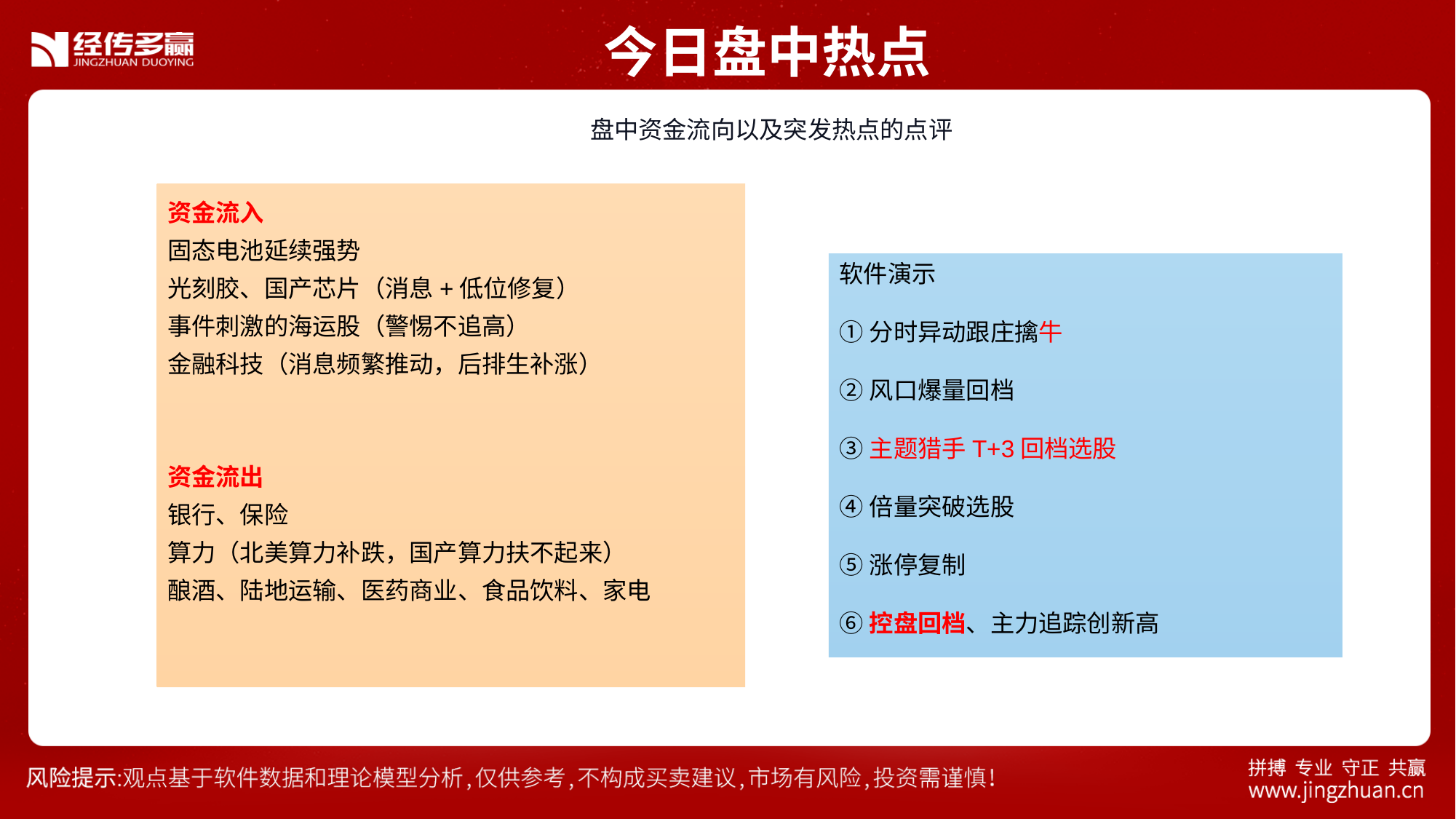

今日盘中热点
          盘中资金流向以及突发热点的点评

资金流入
固态电池延续强势
光刻胶、国产芯片（消息+低位修复）
事件刺激的海运股（警惕不追高）
金融科技（消息频繁推动，后排生补涨）

资金流出
银行、保险
算力（北美算力补跌，国产算力扶不起来）
酿酒、陆地运输、医药商业、食品饮料、家电
软件演示

①分时异动跟庄擒牛

②风口爆量回档

③主题猎手T+3回档选股

④倍量突破选股

⑤涨停复制

⑥控盘回档、主力追踪创新高